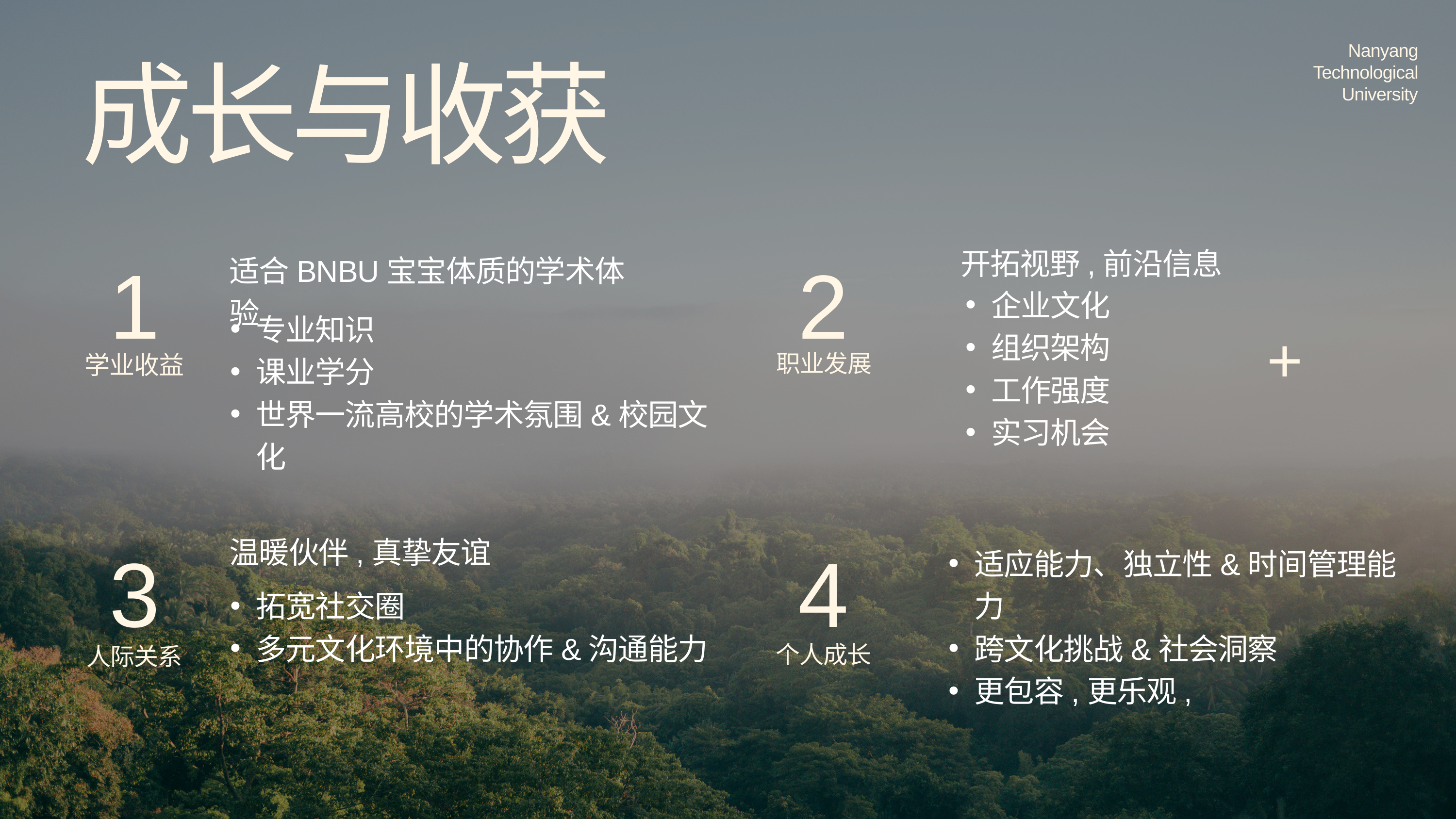

Nanyang Technological University
成长与收获
1
2
开拓视野,前沿信息
适合BNBU宝宝体质的学术体验
企业文化
组织架构
工作强度
实习机会
专业知识
课业学分
世界一流高校的学术氛围&校园文化
+
职业发展
学业收益
3
4
温暖伙伴,真挚友谊
适应能力、独立性&时间管理能力
跨文化挑战&社会洞察
更包容,更乐观,
拓宽社交圈
多元文化环境中的协作&沟通能力
个人成长
人际关系